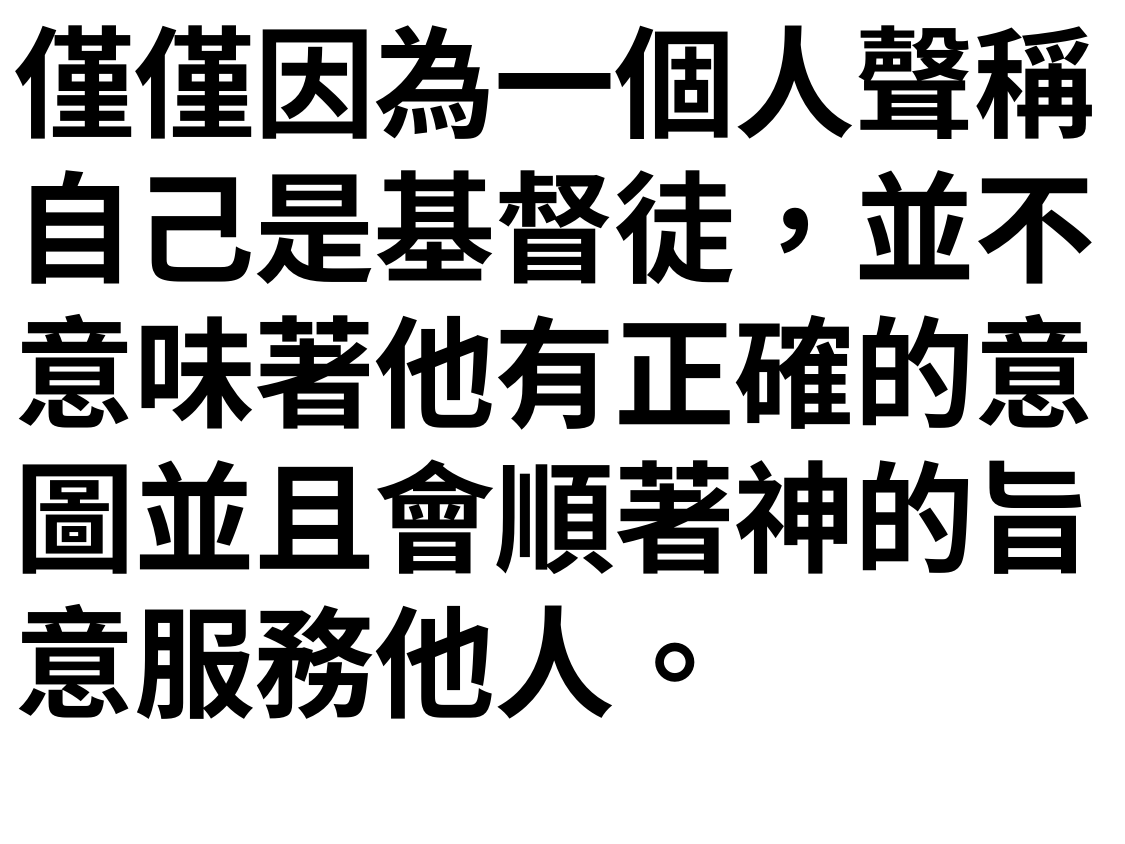

僅僅因為一個人聲稱自己是基督徒，並不意味著他有正確的意圖並且會順著神的旨意服務他人。